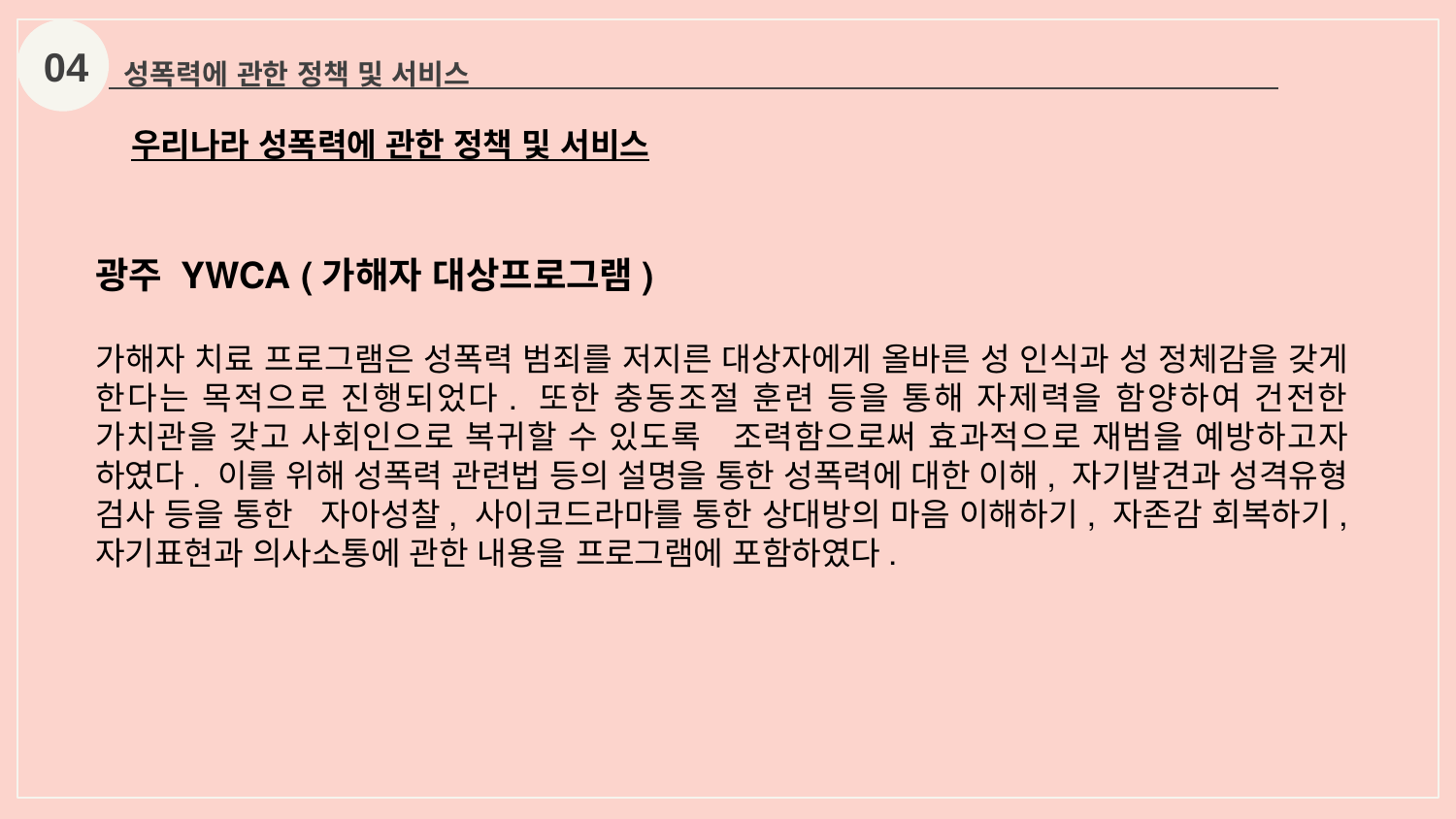

04
성폭력에 관한 정책 및 서비스
우리나라 성폭력에 관한 정책 및 서비스
광주 YWCA (가해자 대상프로그램)

가해자 치료 프로그램은 성폭력 범죄를 저지른 대상자에게 올바른 성 인식과 성 정체감을 갖게 한다는 목적으로 진행되었다. 또한 충동조절 훈련 등을 통해 자제력을 함양하여 건전한 가치관을 갖고 사회인으로 복귀할 수 있도록   조력함으로써 효과적으로 재범을 예방하고자 하였다. 이를 위해 성폭력 관련법 등의 설명을 통한 성폭력에 대한 이해, 자기발견과 성격유형 검사 등을 통한   자아성찰, 사이코드라마를 통한 상대방의 마음 이해하기, 자존감 회복하기, 자기표현과 의사소통에 관한 내용을 프로그램에 포함하였다.